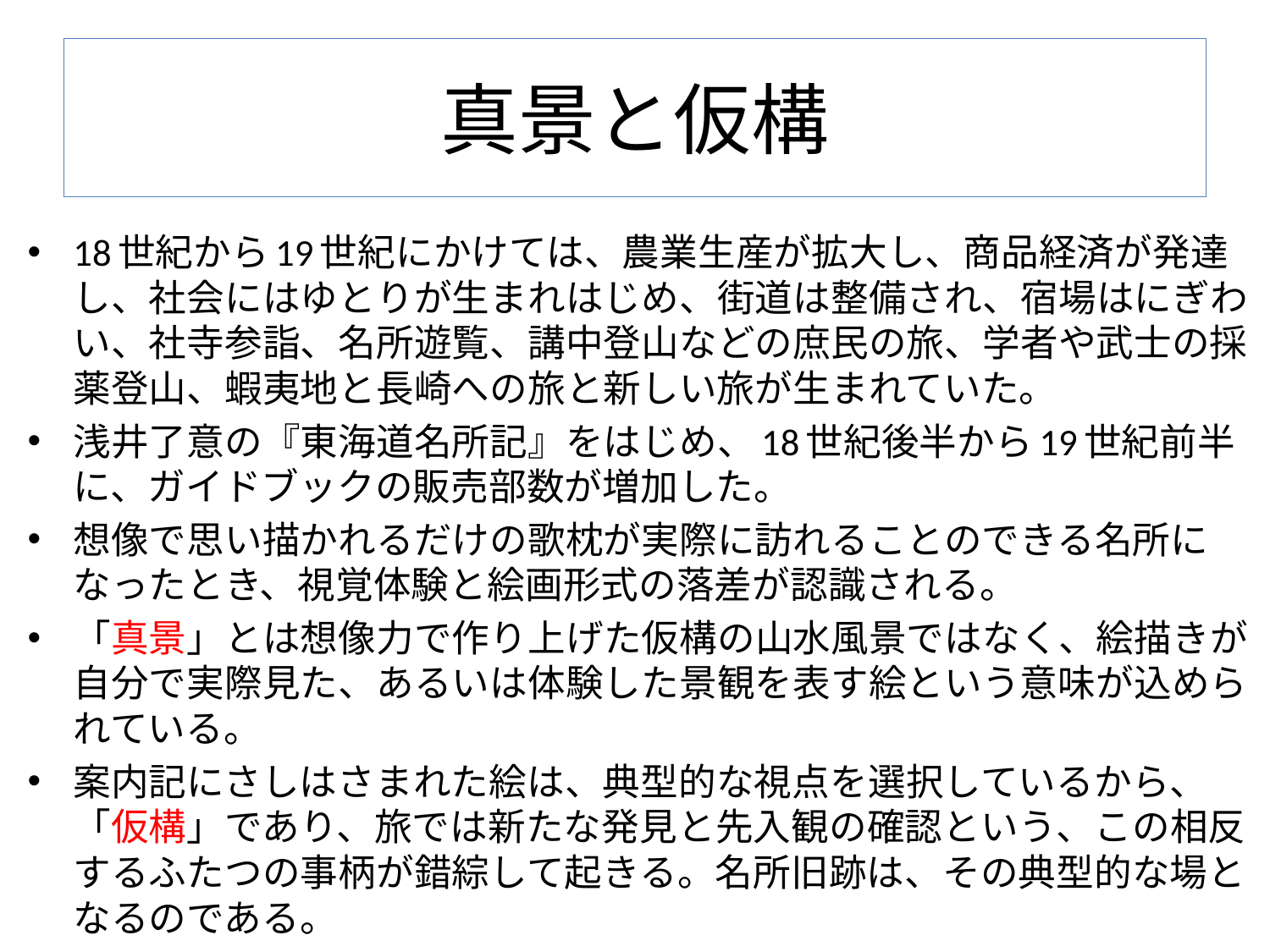

# 真景と仮構
18世紀から19世紀にかけては、農業生産が拡大し、商品経済が発達し、社会にはゆとりが生まれはじめ、街道は整備され、宿場はにぎわい、社寺参詣、名所遊覧、講中登山などの庶民の旅、学者や武士の採薬登山、蝦夷地と長崎への旅と新しい旅が生まれていた。
浅井了意の『東海道名所記』をはじめ、18世紀後半から19世紀前半に、ガイドブックの販売部数が増加した。
想像で思い描かれるだけの歌枕が実際に訪れることのできる名所になったとき、視覚体験と絵画形式の落差が認識される。
「真景」とは想像力で作り上げた仮構の山水風景ではなく、絵描きが自分で実際見た、あるいは体験した景観を表す絵という意味が込められている。
案内記にさしはさまれた絵は、典型的な視点を選択しているから、「仮構」であり、旅では新たな発見と先入観の確認という、この相反するふたつの事柄が錯綜して起きる。名所旧跡は、その典型的な場となるのである。